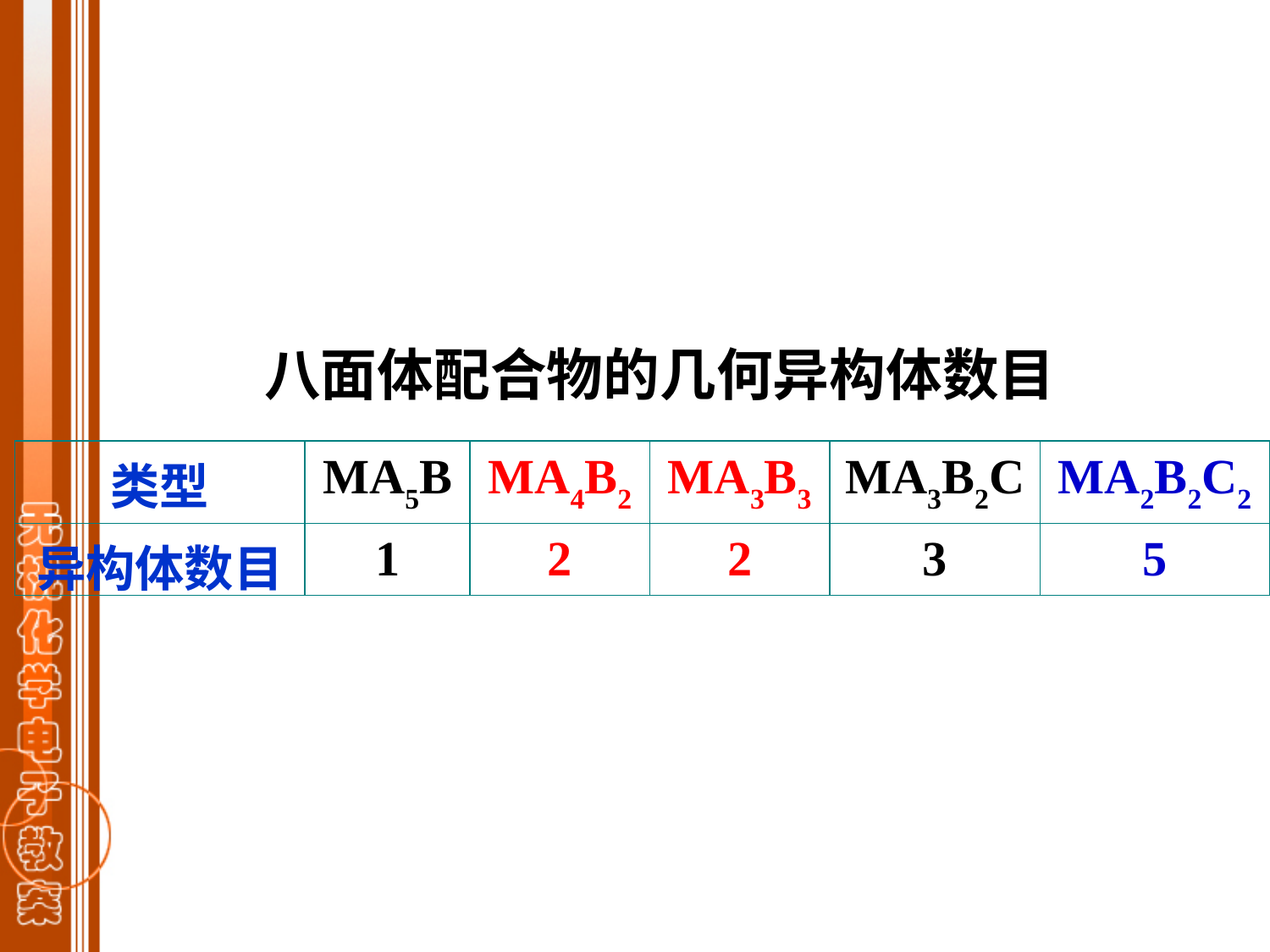

八面体配合物的几何异构体数目
| 类型 | MA5B | MA4B2 | MA3B3 | MA3B2C | MA2B2C2 |
| --- | --- | --- | --- | --- | --- |
| 异构体数目 | 1 | 2 | 2 | 3 | 5 |